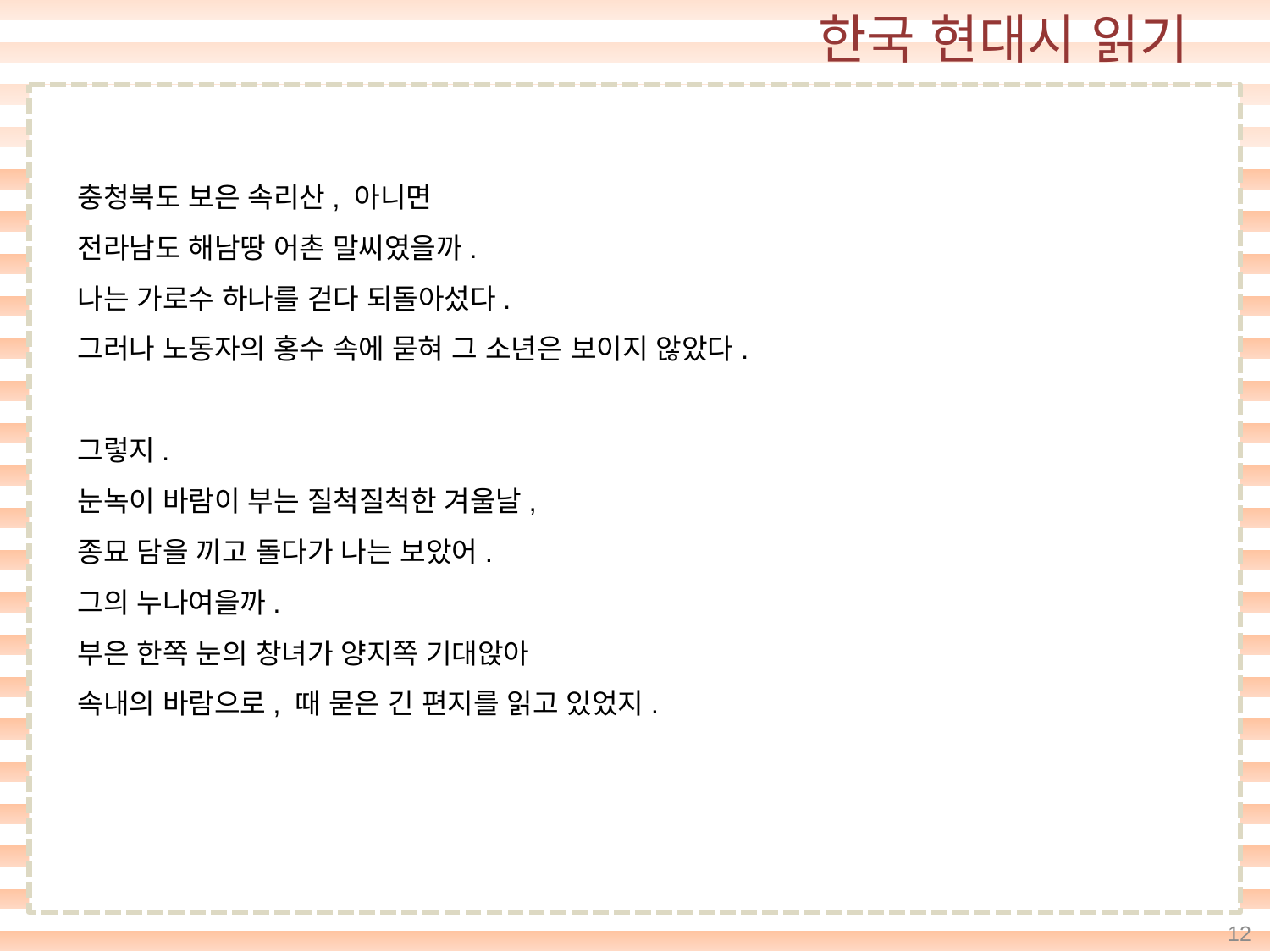

충청북도 보은 속리산, 아니면
전라남도 해남땅 어촌 말씨였을까.
나는 가로수 하나를 걷다 되돌아섰다.
그러나 노동자의 홍수 속에 묻혀 그 소년은 보이지 않았다.

그렇지.
눈녹이 바람이 부는 질척질척한 겨울날,
종묘 담을 끼고 돌다가 나는 보았어.
그의 누나여을까.
부은 한쪽 눈의 창녀가 양지쪽 기대앉아
속내의 바람으로, 때 묻은 긴 편지를 읽고 있었지.
12